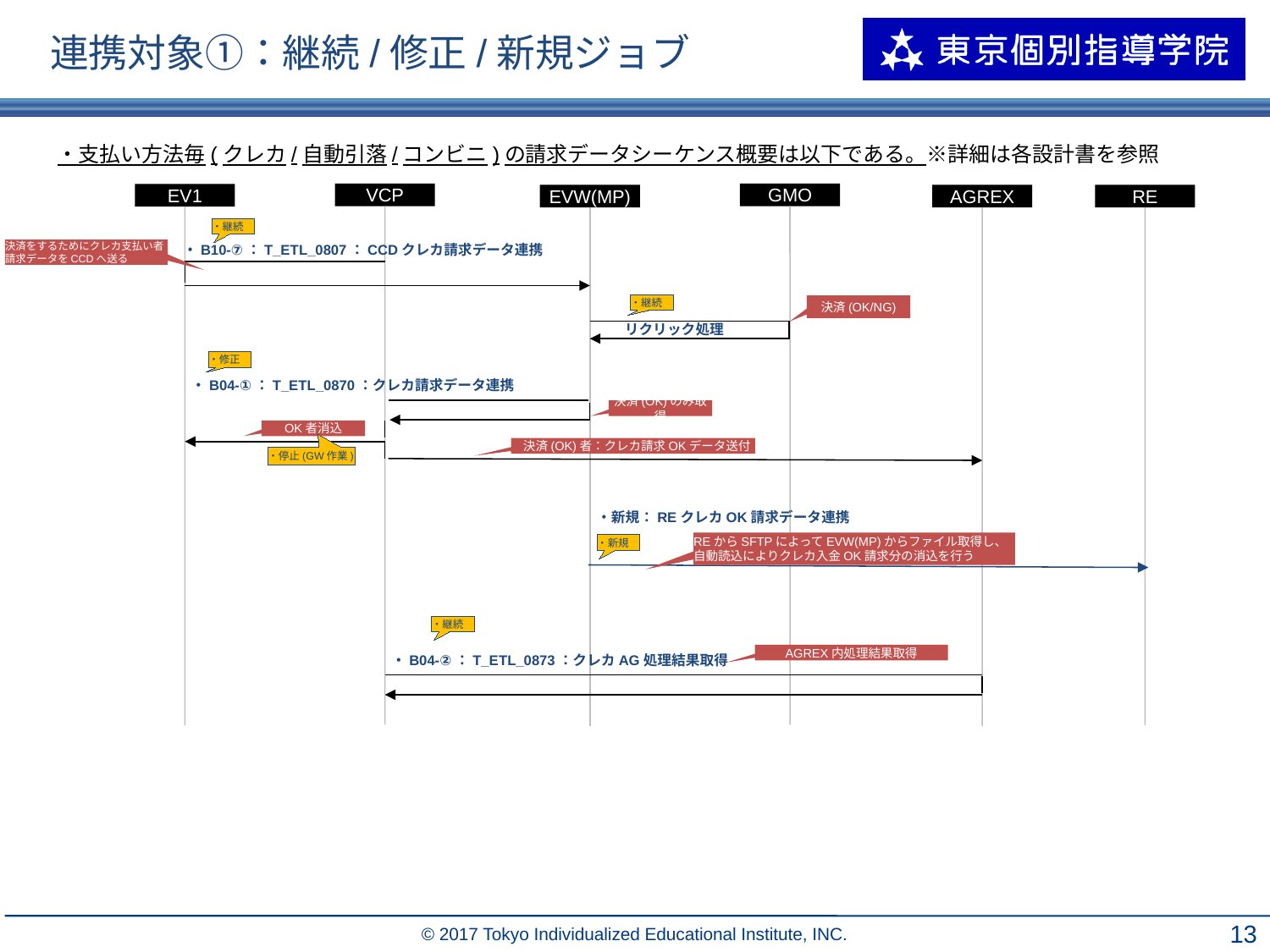

# 連携対象①：継続/修正/新規ジョブ
・支払い方法毎(クレカ/自動引落/コンビニ)の請求データシーケンス概要は以下である。※詳細は各設計書を参照
VCP
GMO
EV1
EVW(MP)
AGREX
RE
・継続
・B10-⑦：T_ETL_0807：CCDクレカ請求データ連携
決済をするためにクレカ支払い者
請求データをCCDへ送る
・継続
決済(OK/NG)
リクリック処理
・修正
・B04-①：T_ETL_0870：クレカ請求データ連携
決済(OK)のみ取得
OK者消込
　決済(OK)者：クレカ請求OKデータ送付
・停止(GW作業)
・新規：REクレカOK請求データ連携
REからSFTPによってEVW(MP)からファイル取得し、
自動読込によりクレカ入金OK請求分の消込を行う
・新規
・継続
AGREX内処理結果取得
・B04-②：T_ETL_0873：クレカAG処理結果取得
13